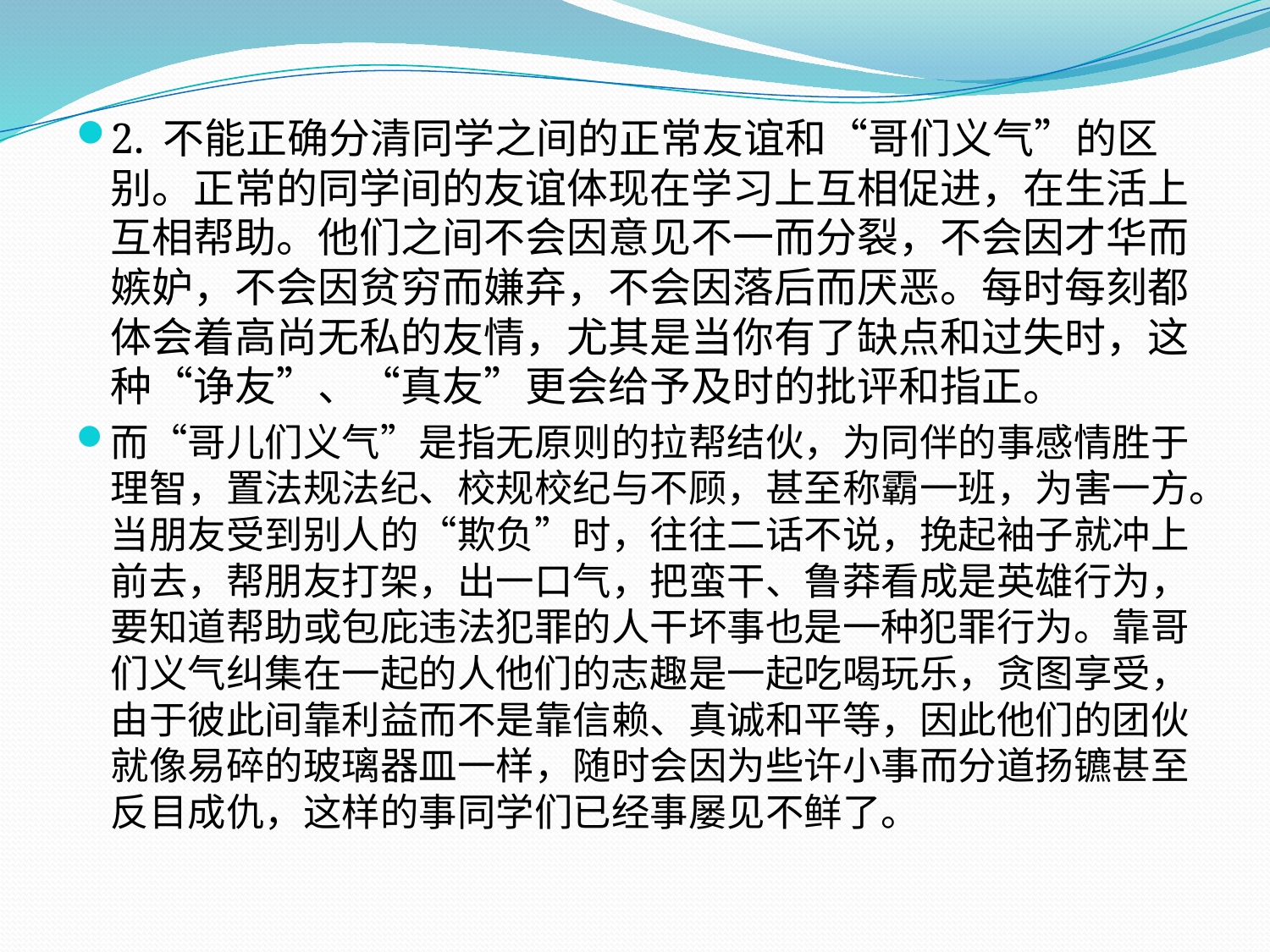

#
2. 不能正确分清同学之间的正常友谊和“哥们义气”的区别。正常的同学间的友谊体现在学习上互相促进，在生活上互相帮助。他们之间不会因意见不一而分裂，不会因才华而嫉妒，不会因贫穷而嫌弃，不会因落后而厌恶。每时每刻都体会着高尚无私的友情，尤其是当你有了缺点和过失时，这种“诤友”、“真友”更会给予及时的批评和指正。
而“哥儿们义气”是指无原则的拉帮结伙，为同伴的事感情胜于理智，置法规法纪、校规校纪与不顾，甚至称霸一班，为害一方。当朋友受到别人的“欺负”时，往往二话不说，挽起袖子就冲上前去，帮朋友打架，出一口气，把蛮干、鲁莽看成是英雄行为，要知道帮助或包庇违法犯罪的人干坏事也是一种犯罪行为。靠哥们义气纠集在一起的人他们的志趣是一起吃喝玩乐，贪图享受，由于彼此间靠利益而不是靠信赖、真诚和平等，因此他们的团伙就像易碎的玻璃器皿一样，随时会因为些许小事而分道扬镳甚至反目成仇，这样的事同学们已经事屡见不鲜了。